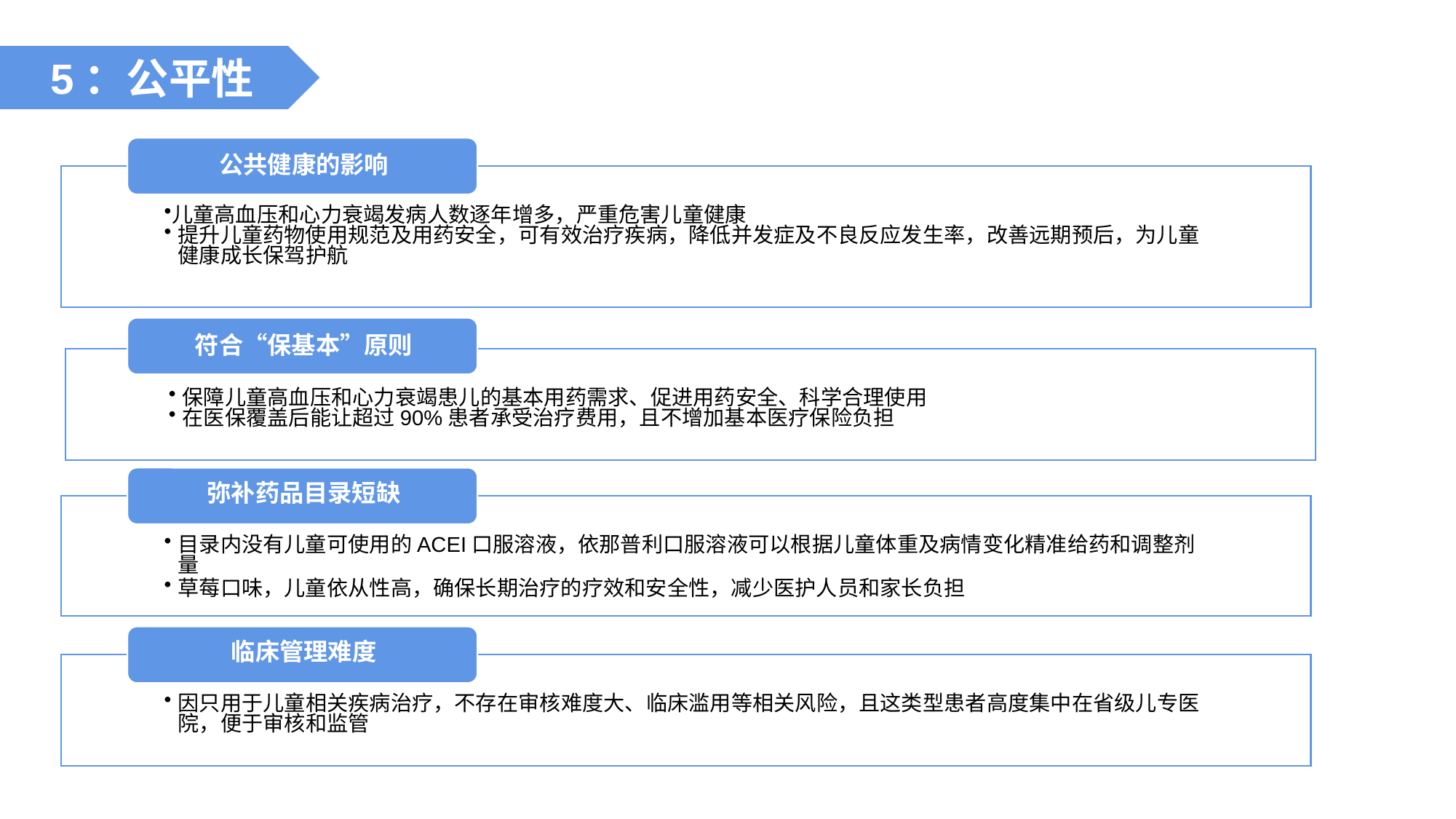

5：公平性
儿童高血压和心力衰竭发病人数逐年增多，严重危害儿童健康
提升儿童药物使用规范及用药安全，可有效治疗疾病，降低并发症及不良反应发生率，改善远期预后，为儿童健康成长保驾护航
公共健康的影响
保障儿童高血压和心力衰竭患儿的基本用药需求、促进用药安全、科学合理使用
在医保覆盖后能让超过90%患者承受治疗费用，且不增加基本医疗保险负担
符合“保基本”原则
目录内没有儿童可使用的ACEI口服溶液，依那普利口服溶液可以根据儿童体重及病情变化精准给药和调整剂量
草莓口味，儿童依从性高，确保长期治疗的疗效和安全性，减少医护人员和家长负担
弥补药品目录短缺
因只用于儿童相关疾病治疗，不存在审核难度大、临床滥用等相关风险，且这类型患者高度集中在省级儿专医院，便于审核和监管
临床管理难度